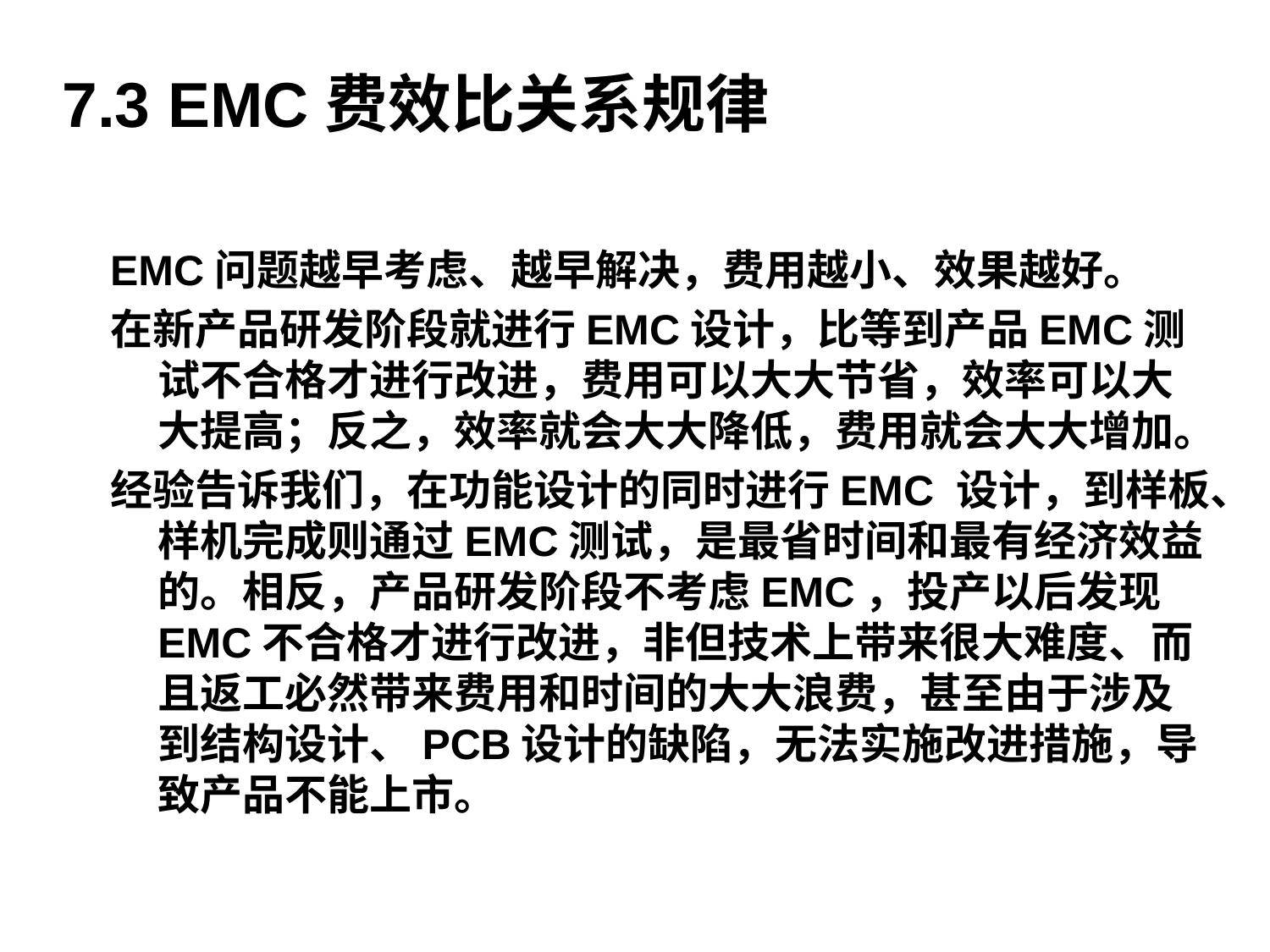

# 7.3 EMC费效比关系规律
EMC问题越早考虑、越早解决，费用越小、效果越好。
在新产品研发阶段就进行EMC设计，比等到产品EMC测试不合格才进行改进，费用可以大大节省，效率可以大大提高；反之，效率就会大大降低，费用就会大大增加。
经验告诉我们，在功能设计的同时进行EMC 设计，到样板、样机完成则通过EMC测试，是最省时间和最有经济效益的。相反，产品研发阶段不考虑EMC，投产以后发现EMC不合格才进行改进，非但技术上带来很大难度、而且返工必然带来费用和时间的大大浪费，甚至由于涉及到结构设计、PCB设计的缺陷，无法实施改进措施，导致产品不能上市。

28